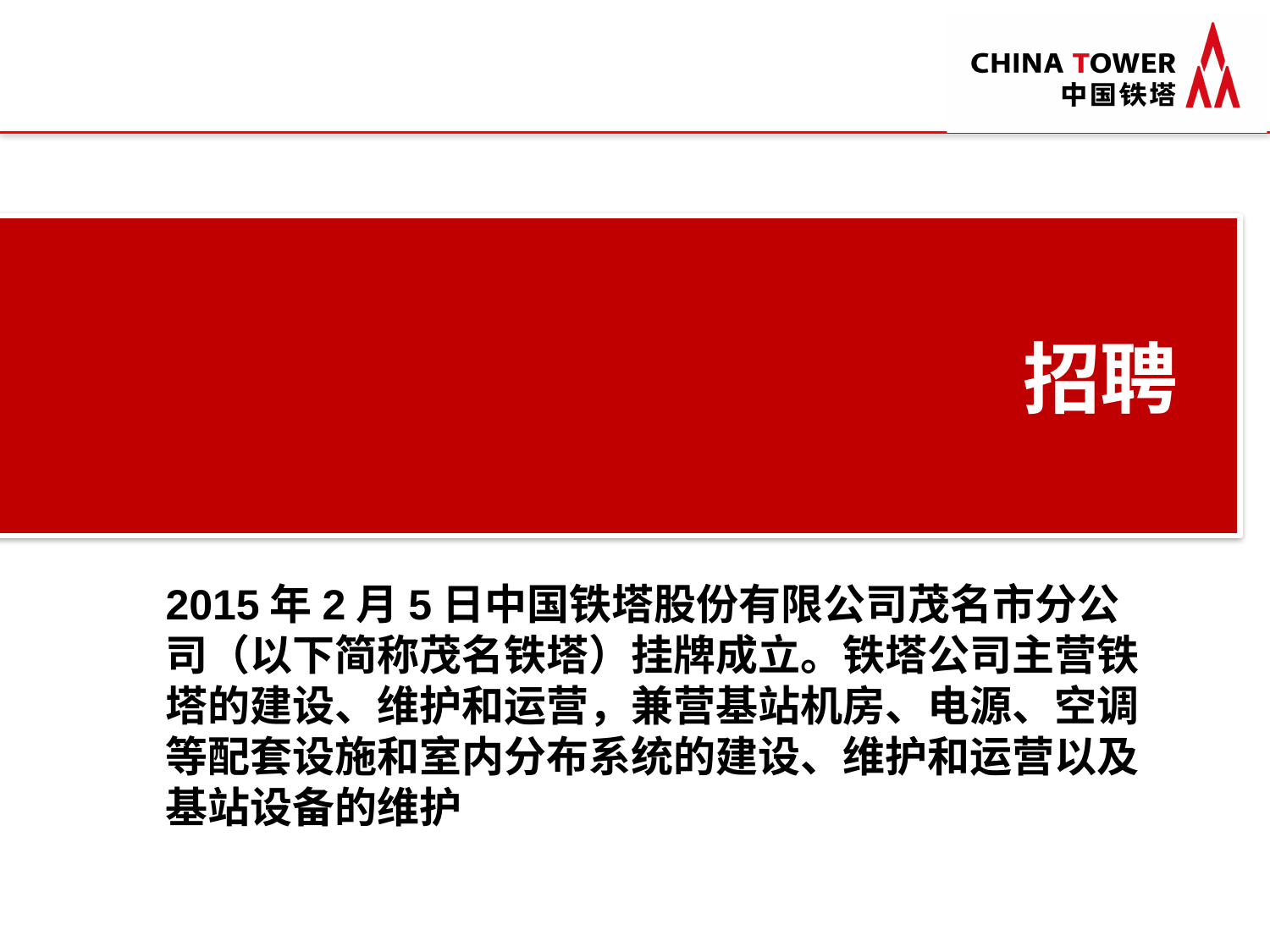

招聘
2015年2月5日中国铁塔股份有限公司茂名市分公司（以下简称茂名铁塔）挂牌成立。铁塔公司主营铁塔的建设、维护和运营，兼营基站机房、电源、空调等配套设施和室内分布系统的建设、维护和运营以及基站设备的维护